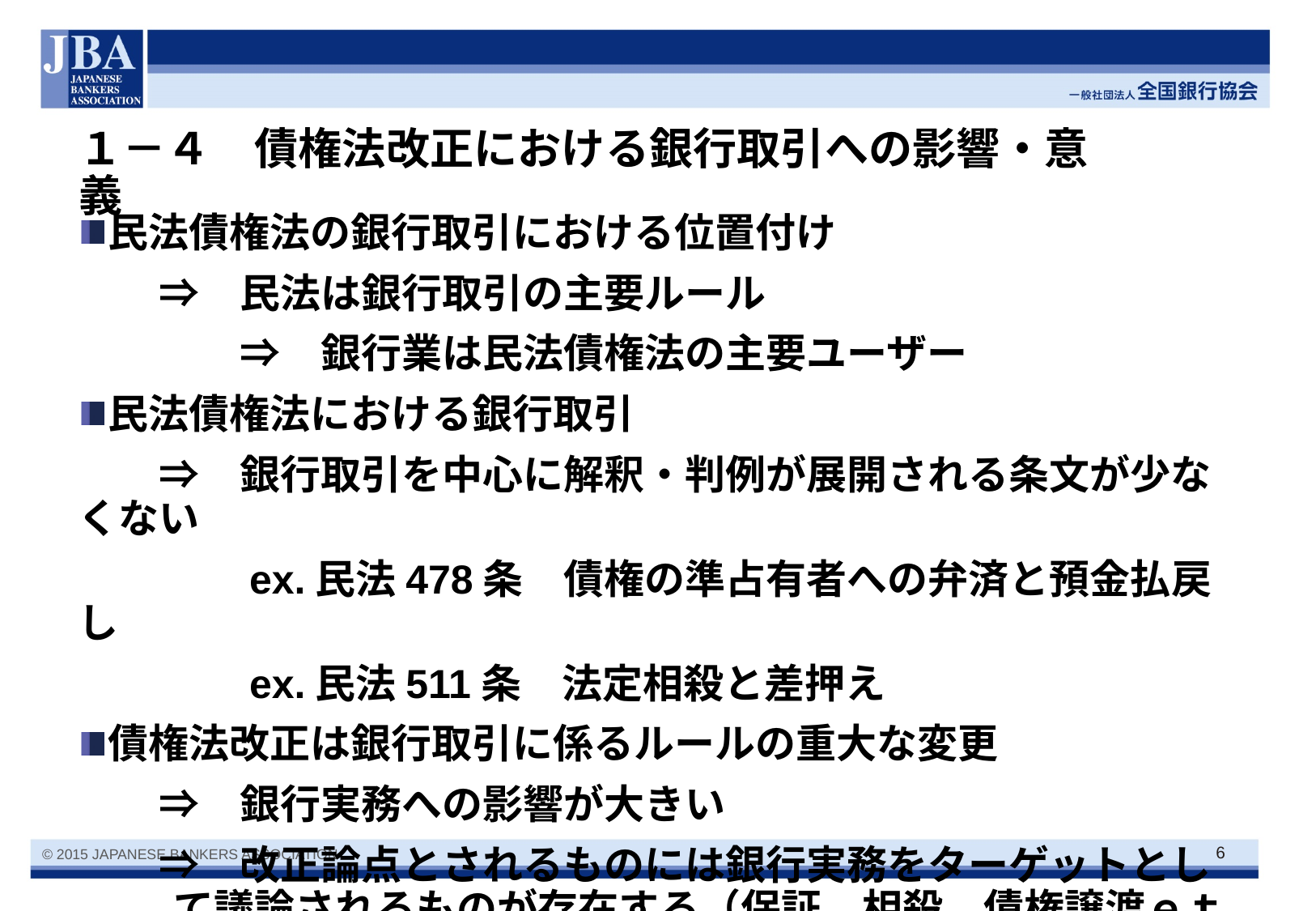

# １－４　債権法改正における銀行取引への影響・意義
民法債権法の銀行取引における位置付け
　　⇒　民法は銀行取引の主要ルール
　　　　⇒　銀行業は民法債権法の主要ユーザー
民法債権法における銀行取引
　　⇒　銀行取引を中心に解釈・判例が展開される条文が少なくない
　　　　ex.民法478条　債権の準占有者への弁済と預金払戻し
　　　　ex.民法511条　法定相殺と差押え
債権法改正は銀行取引に係るルールの重大な変更
　　⇒　銀行実務への影響が大きい
　　⇒　改正論点とされるものには銀行実務をターゲットとして議論されるものが存在する（保証、相殺、債権譲渡ｅｔｃ．）